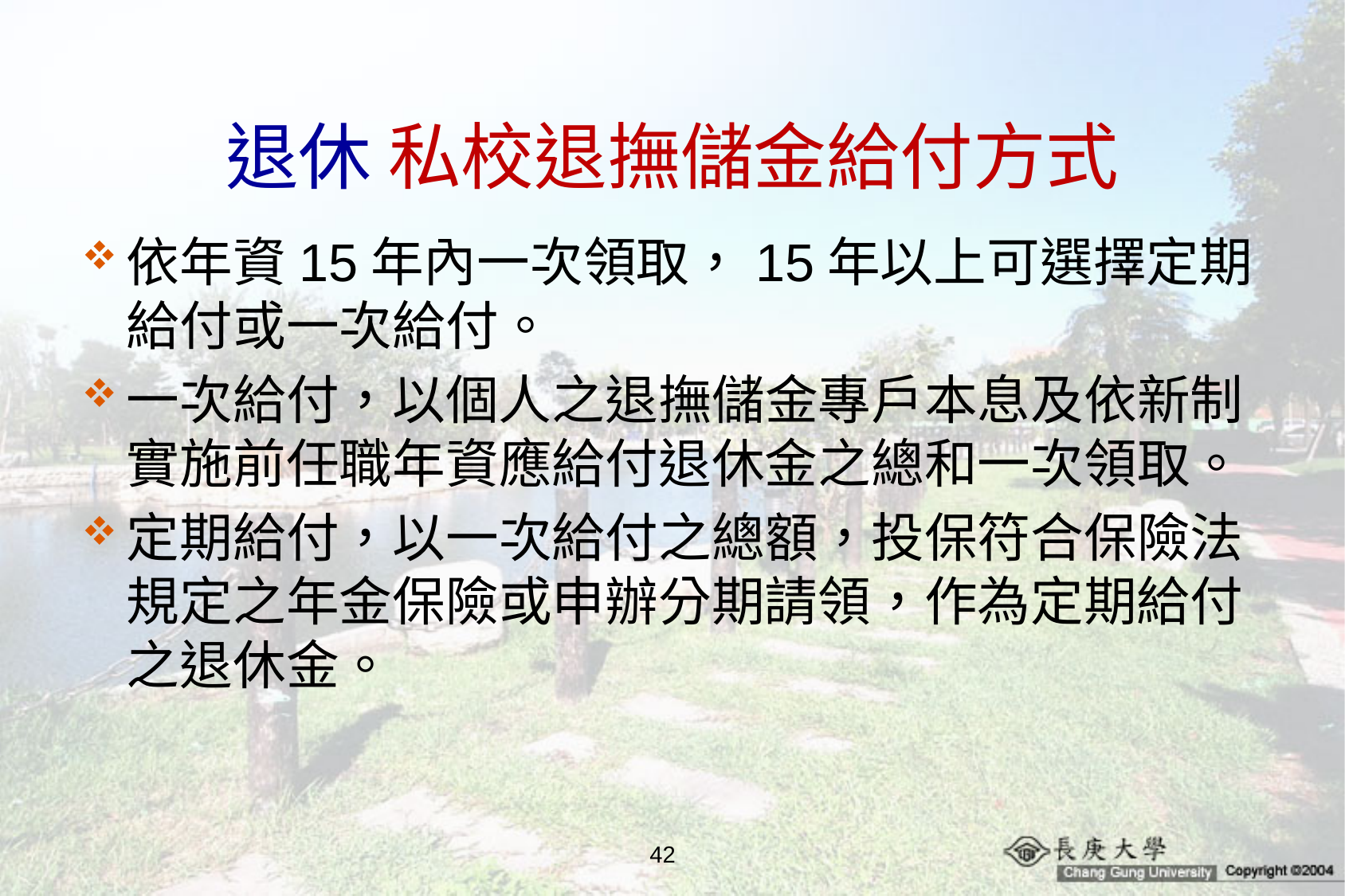

# 退休 私校退撫儲金給付方式
依年資15年內一次領取，15年以上可選擇定期給付或一次給付。
一次給付，以個人之退撫儲金專戶本息及依新制實施前任職年資應給付退休金之總和一次領取。
定期給付，以一次給付之總額，投保符合保險法規定之年金保險或申辦分期請領，作為定期給付之退休金。

42